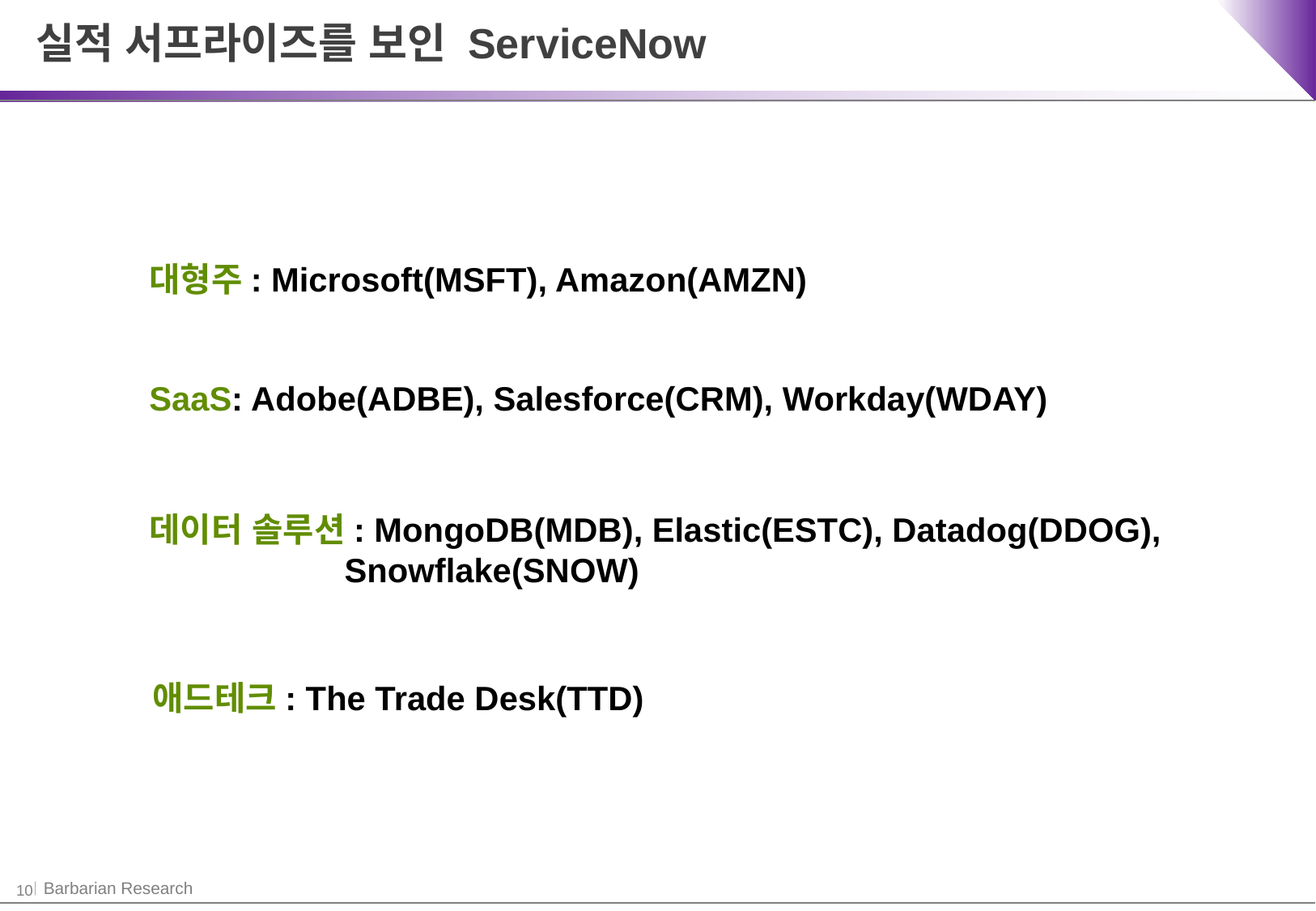

실적 서프라이즈를 보인 ServiceNow
대형주: Microsoft(MSFT), Amazon(AMZN)
SaaS: Adobe(ADBE), Salesforce(CRM), Workday(WDAY)
데이터 솔루션: MongoDB(MDB), Elastic(ESTC), Datadog(DDOG),
                     Snowflake(SNOW)
애드테크: The Trade Desk(TTD)